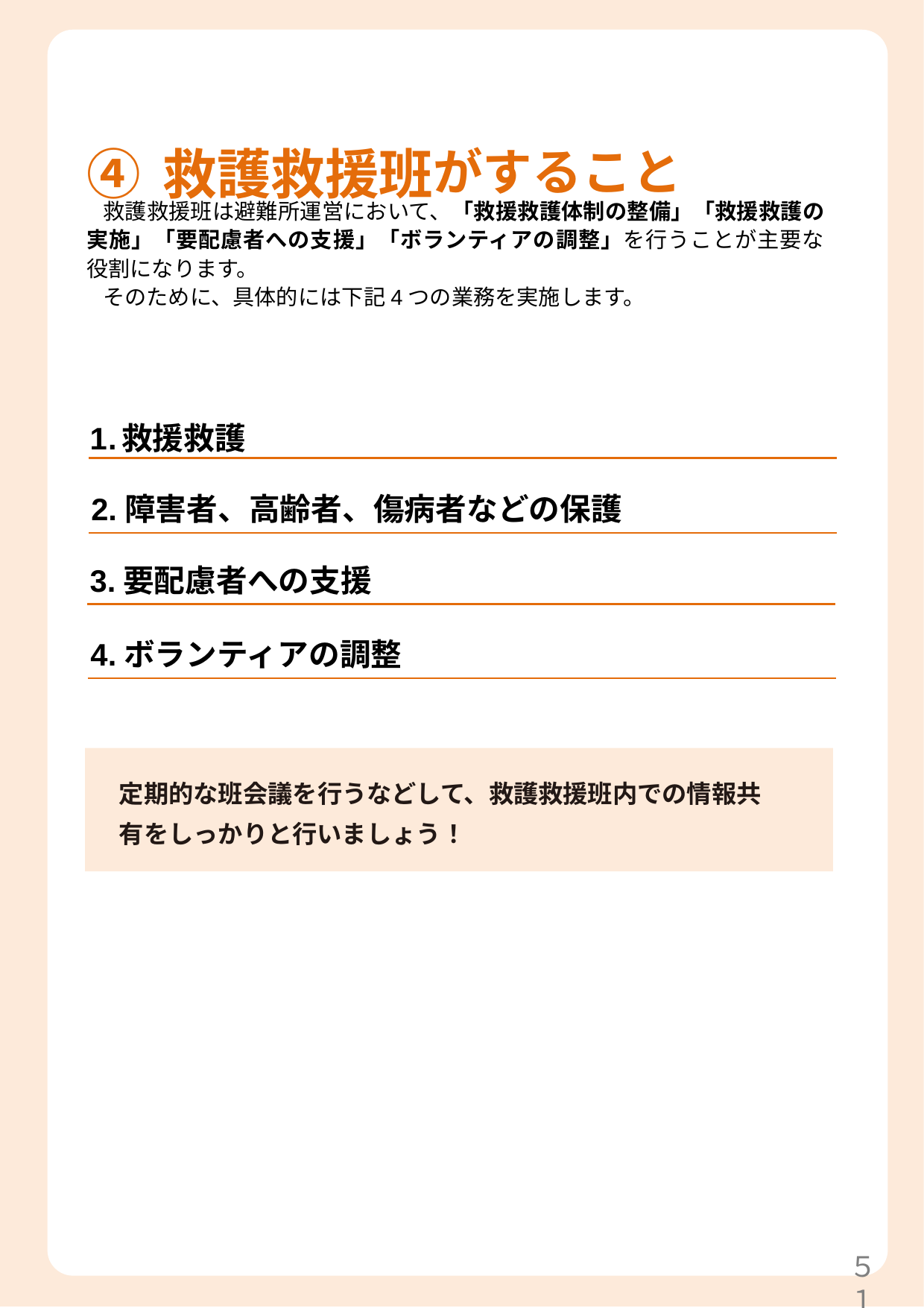

④救護救援班がすること
救護救援班は避難所運営において、「救援救護体制の整備」「救援救護の実施」「要配慮者への支援」「ボランティアの調整」を行うことが主要な役割になります。
そのために、具体的には下記4つの業務を実施します。
救援救護

2.障害者、高齢者、傷病者などの保護

3.要配慮者への支援

4.ボランティアの調整

定期的な班会議を行うなどして、救護救援班内での情報共有をしっかりと行いましょう！
５１